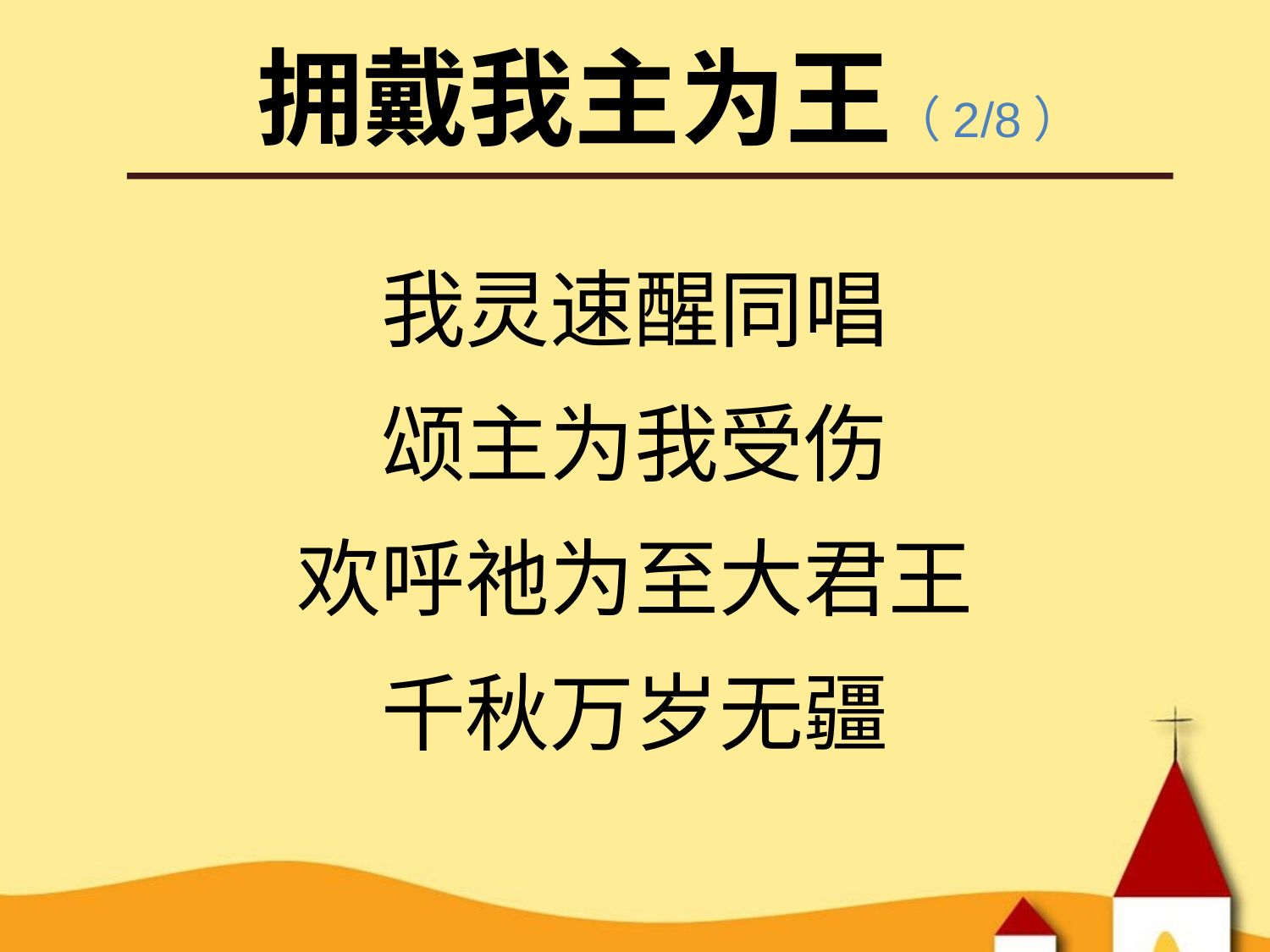

拥戴我主为王（2/8）

我灵速醒同唱
颂主为我受伤
欢呼祂为至大君王
千秋万岁无疆